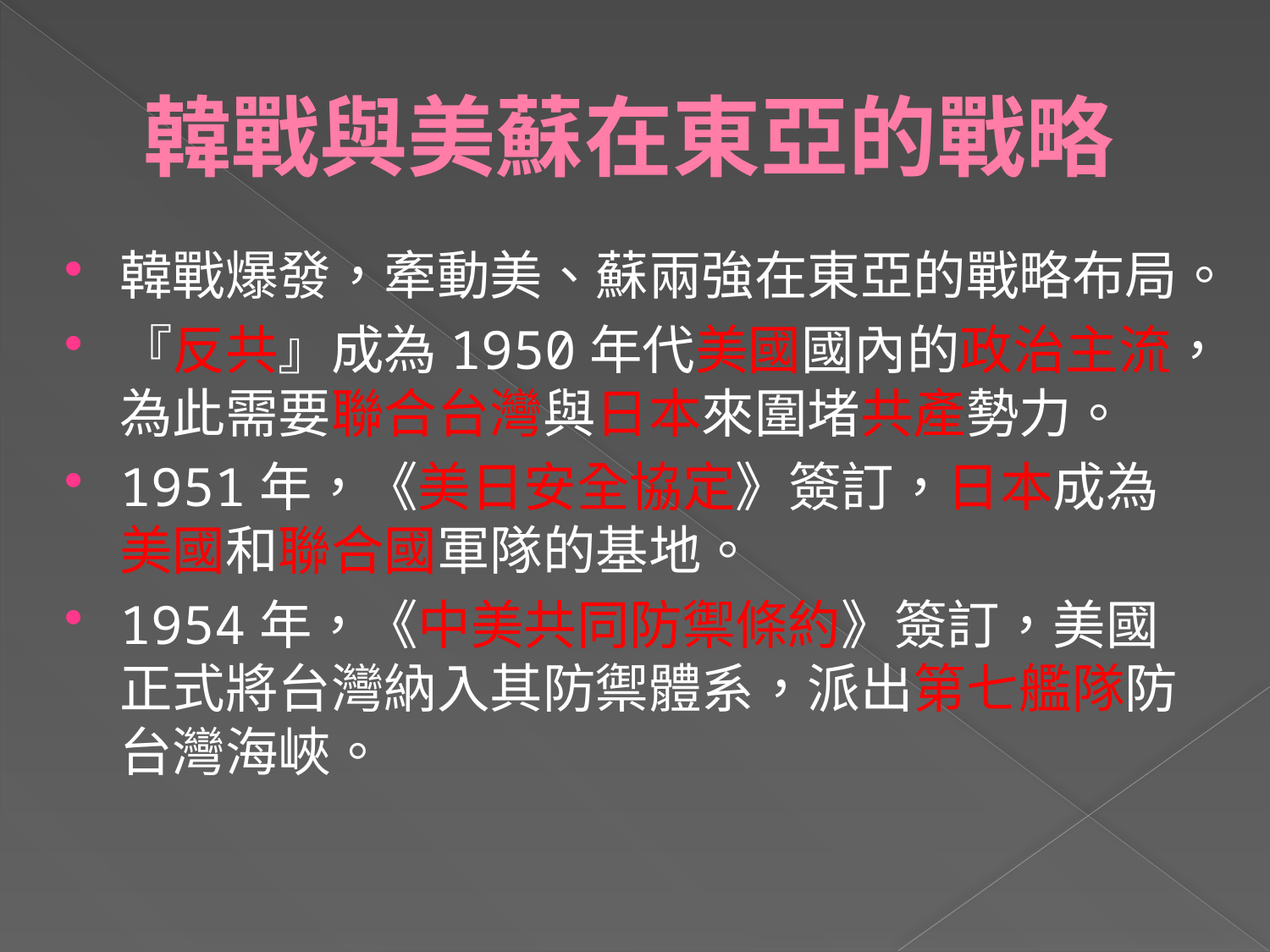

# 韓戰與美蘇在東亞的戰略
韓戰爆發，牽動美、蘇兩強在東亞的戰略布局。
『反共』成為1950年代美國國內的政治主流，為此需要聯合台灣與日本來圍堵共產勢力。
1951年，《美日安全協定》簽訂，日本成為美國和聯合國軍隊的基地。
1954年，《中美共同防禦條約》簽訂，美國正式將台灣納入其防禦體系，派出第七艦隊防台灣海峽。